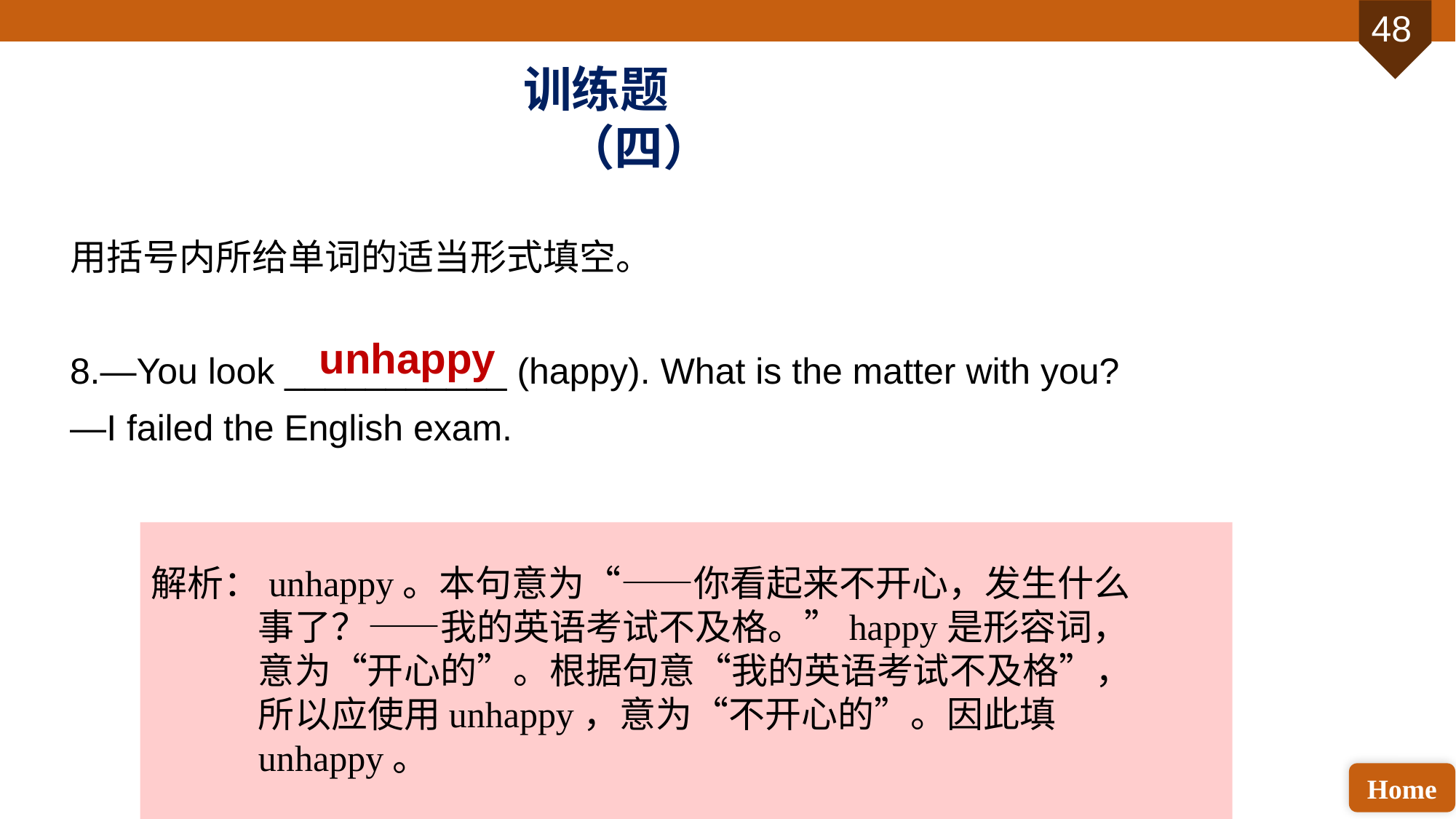

训练题（四）
用括号内所给单词的适当形式填空。

8.—You look ___________ (happy). What is the matter with you?
—I failed the English exam.
unhappy

解析：unhappy。本句意为“——你看起来不开心，发生什么事了？——我的英语考试不及格。”happy是形容词， 意为“开心的”。根据句意“我的英语考试不及格”，所以应使用unhappy，意为“不开心的”。因此填unhappy。